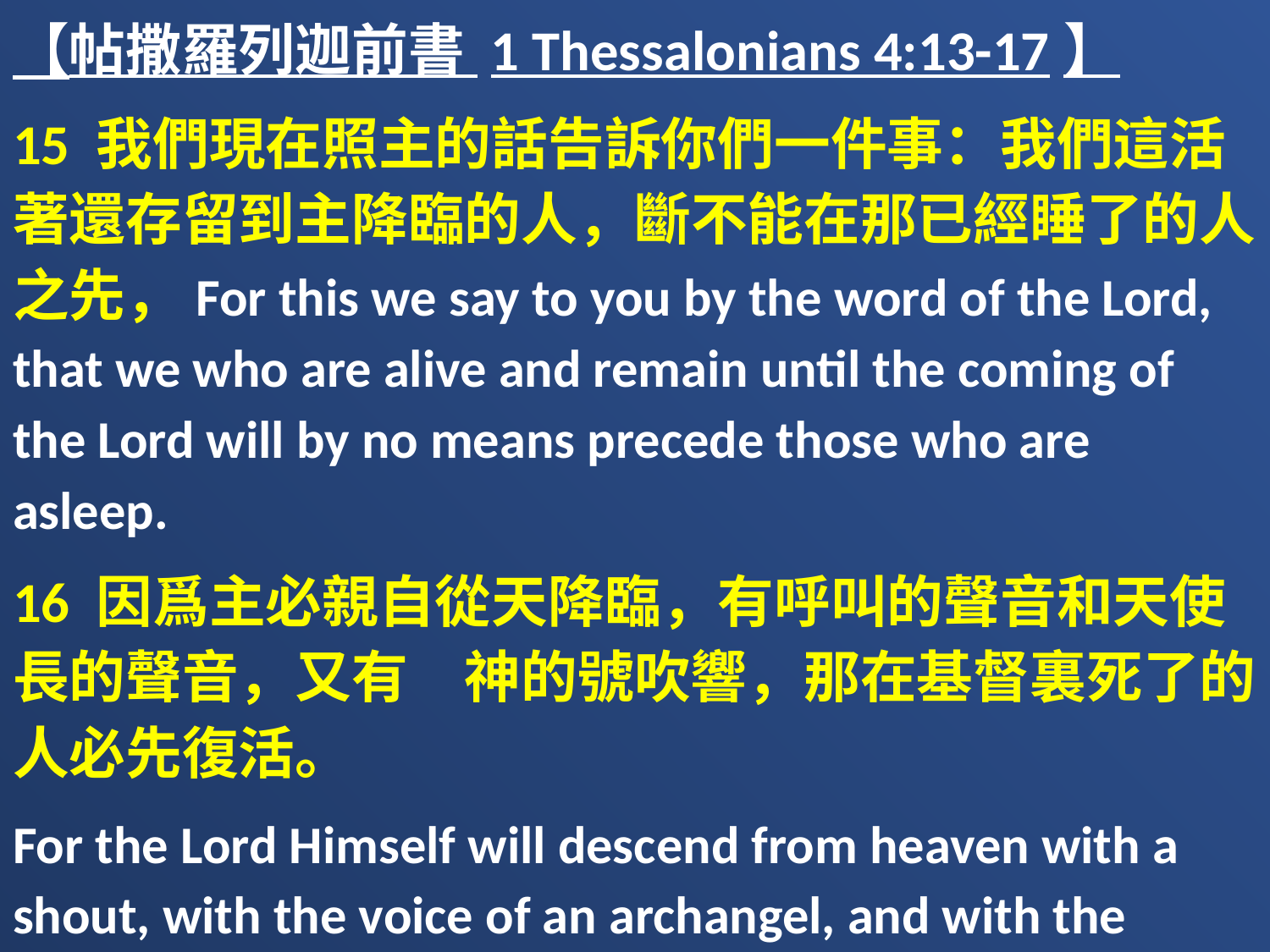

【帖撒羅列迦前書 1 Thessalonians 4:13-17】
15 我們現在照主的話告訴你們一件事：我們這活著還存留到主降臨的人，斷不能在那已經睡了的人之先，For this we say to you by the word of the Lord, that we who are alive and remain until the coming of the Lord will by no means precede those who are asleep.
16 因爲主必親自從天降臨，有呼叫的聲音和天使長的聲音，又有　神的號吹響，那在基督裏死了的人必先復活。
For the Lord Himself will descend from heaven with a shout, with the voice of an archangel, and with the trumpet of God. And the dead in Christ will rise first.